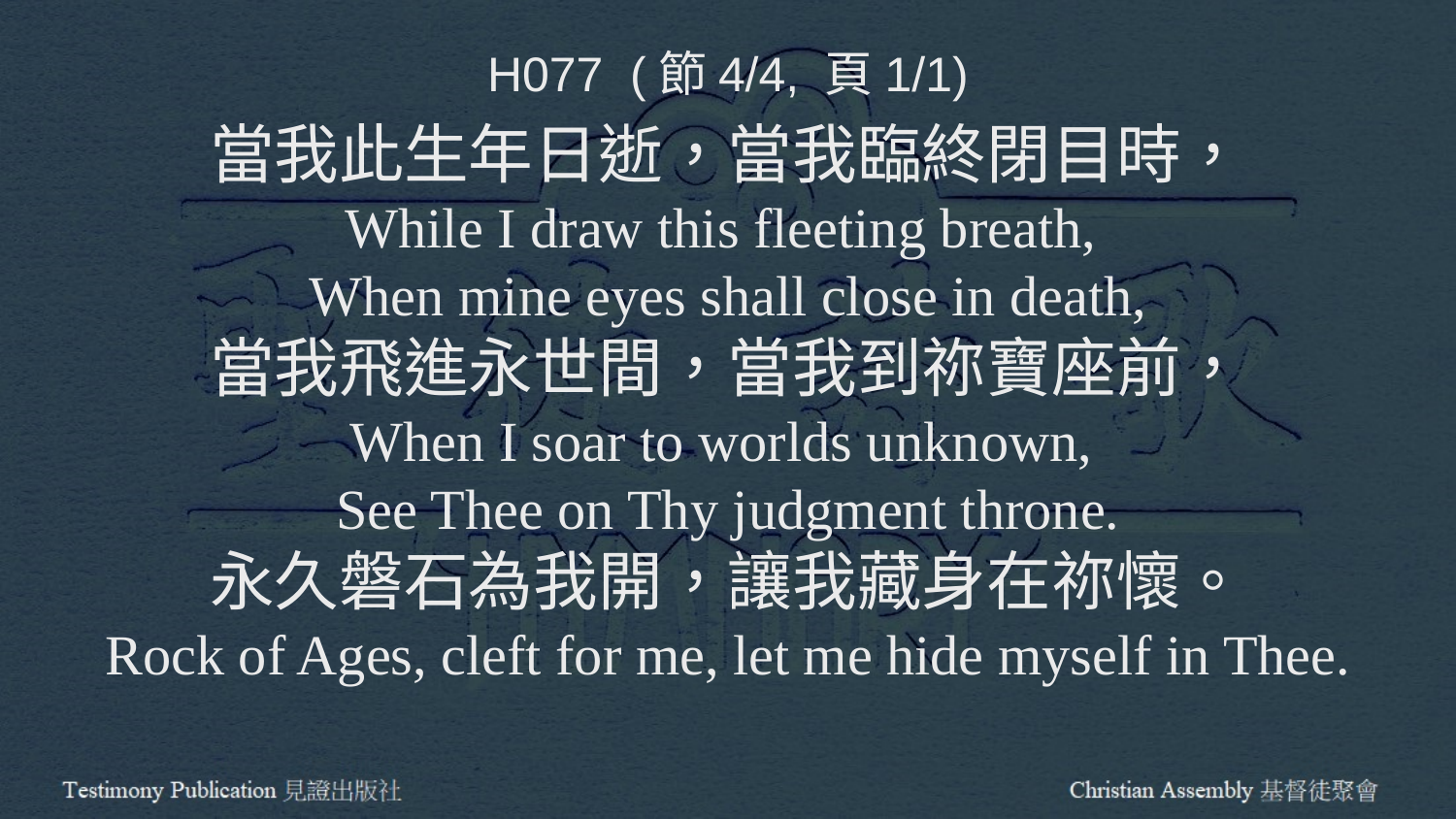

H077  (節4/4, 頁1/1)
當我此生年日逝，當我臨終閉目時，
While I draw this fleeting breath,
When mine eyes shall close in death,
當我飛進永世間，當我到祢寶座前，
When I soar to worlds unknown,
See Thee on Thy judgment throne.
永久磐石為我開，讓我藏身在祢懷。
Rock of Ages, cleft for me, let me hide myself in Thee.